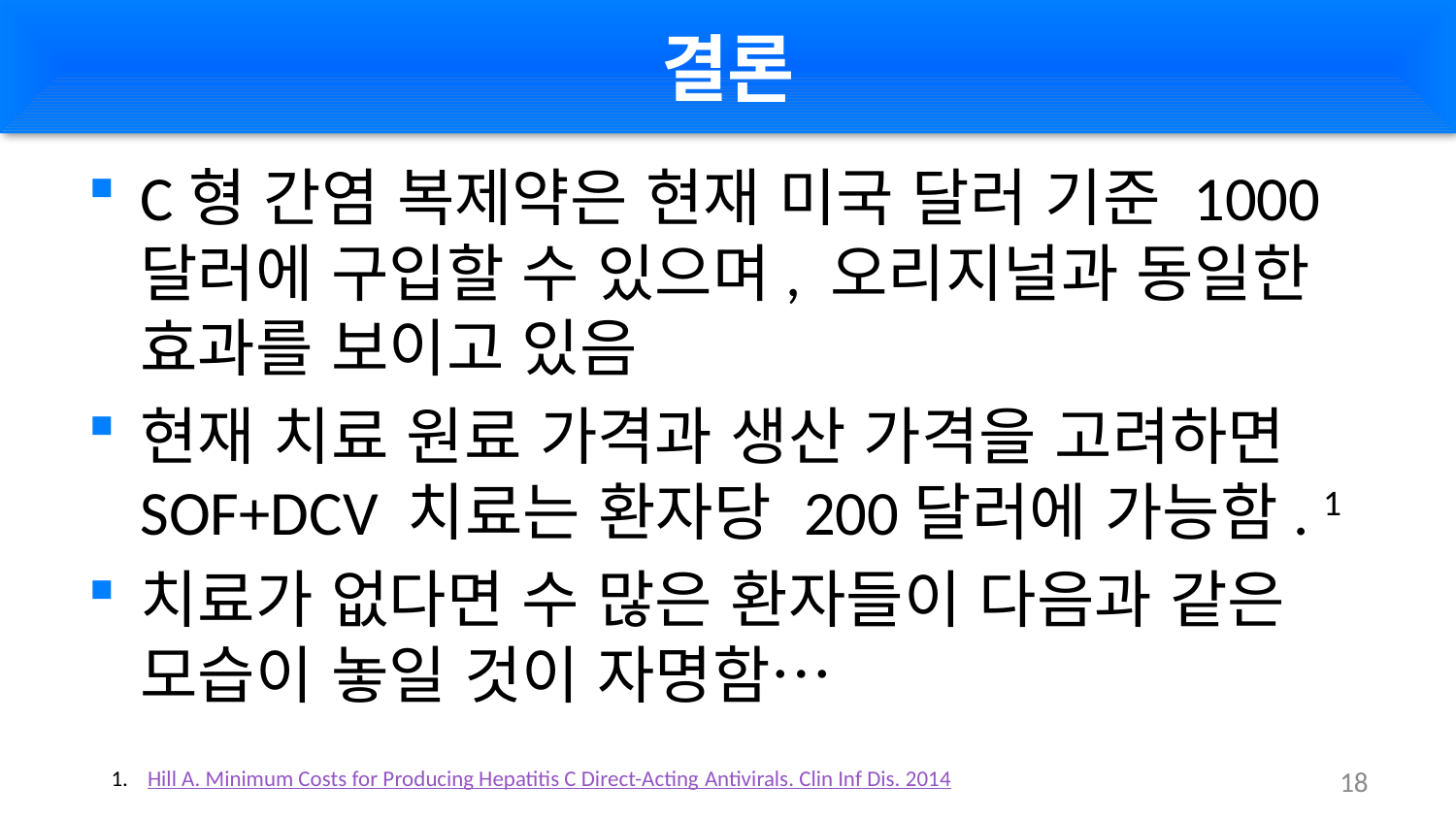

# 결론
C형 간염 복제약은 현재 미국 달러 기준 1000달러에 구입할 수 있으며, 오리지널과 동일한 효과를 보이고 있음
현재 치료 원료 가격과 생산 가격을 고려하면 SOF+DCV 치료는 환자당 200달러에 가능함. 1
치료가 없다면 수 많은 환자들이 다음과 같은 모습이 놓일 것이 자명함…
Hill A. Minimum Costs for Producing Hepatitis C Direct-Acting Antivirals. Clin Inf Dis. 2014
18